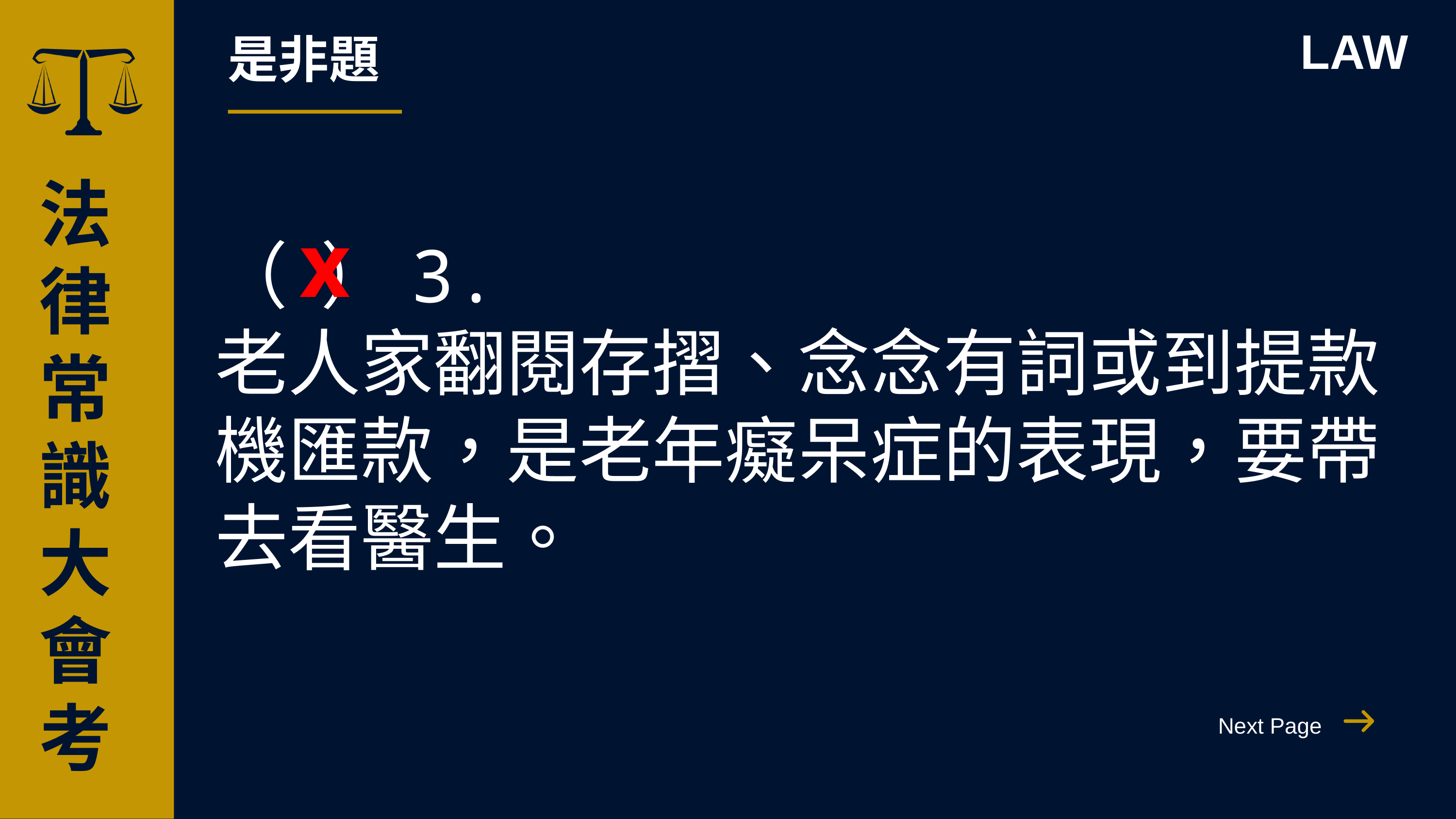

是非題

LAW

（  ）3.
老人家翻閱存摺、念念有詞或到提款機匯款，是老年癡呆症的表現，要帶去看醫生。
法律常識
大會考
x
Next Page